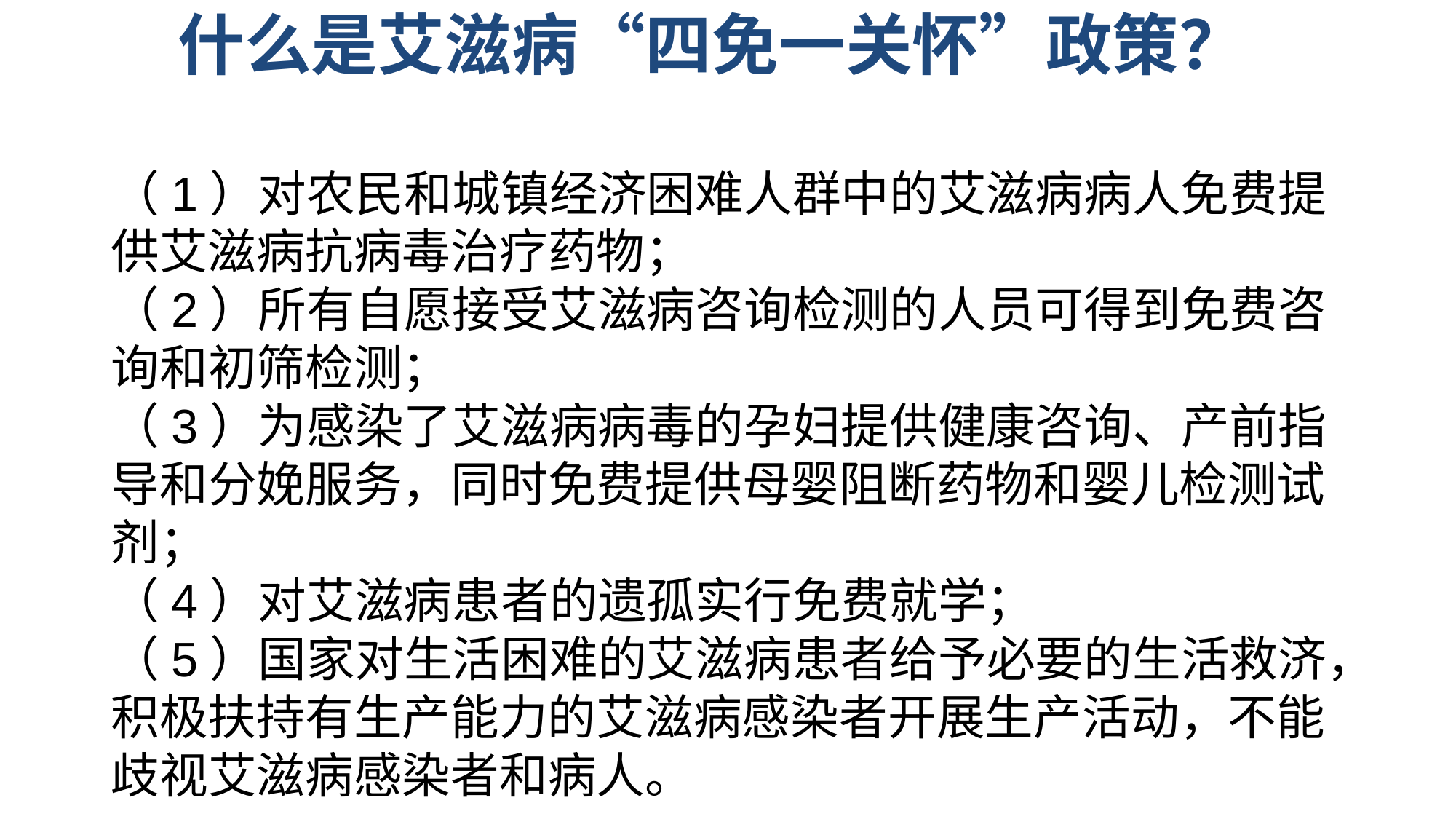

# 什么是艾滋病“四免一关怀”政策？　　 （1）对农民和城镇经济困难人群中的艾滋病病人免费提供艾滋病抗病毒治疗药物；　　 （2）所有自愿接受艾滋病咨询检测的人员可得到免费咨询和初筛检测；　　 （3）为感染了艾滋病病毒的孕妇提供健康咨询、产前指导和分娩服务，同时免费提供母婴阻断药物和婴儿检测试剂；　　 （4）对艾滋病患者的遗孤实行免费就学；　　 （5）国家对生活困难的艾滋病患者给予必要的生活救济，积极扶持有生产能力的艾滋病感染者开展生产活动，不能歧视艾滋病感染者和病人。